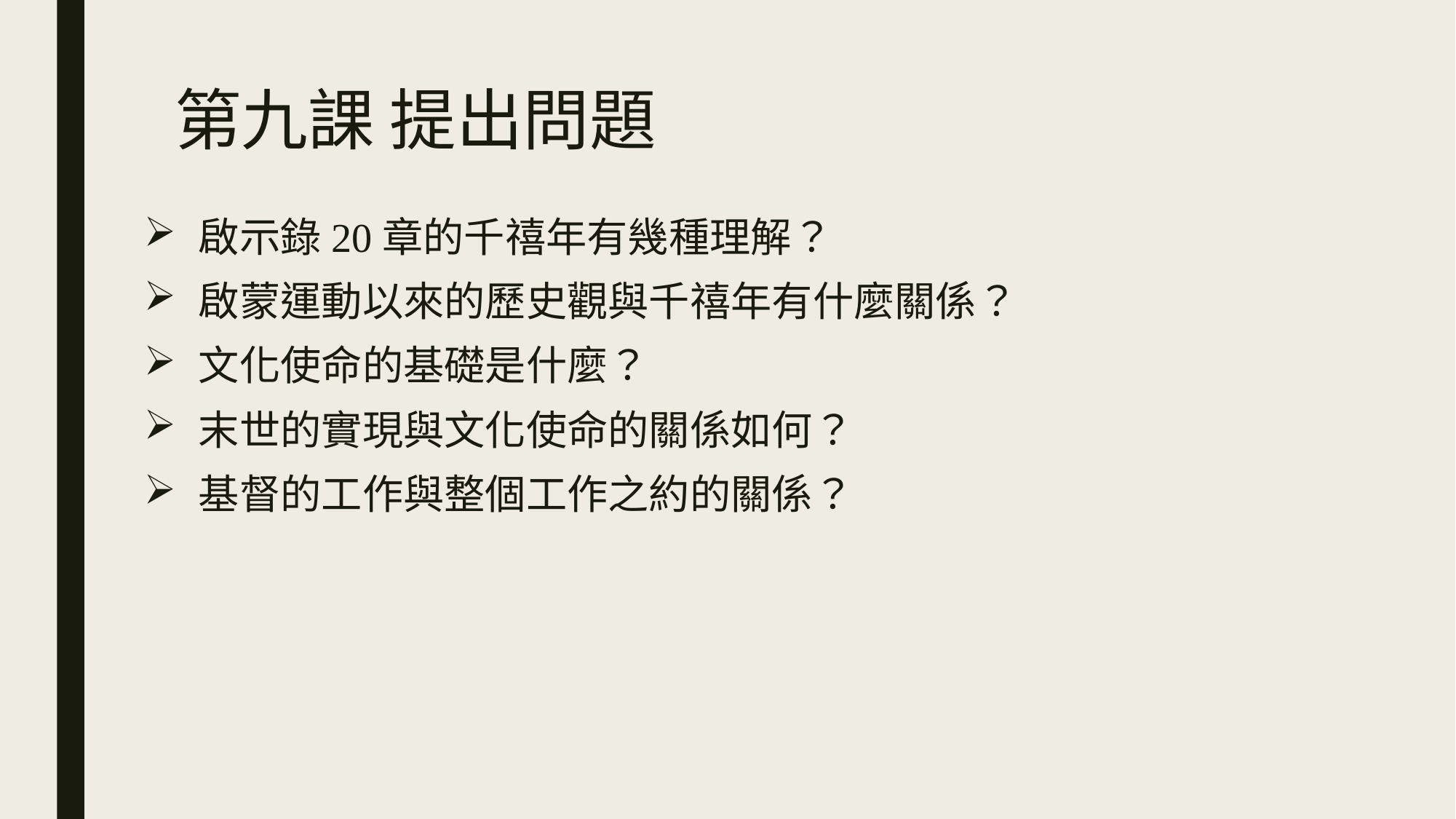

# 第九課 提出問題
啟示錄20章的千禧年有幾種理解？
啟蒙運動以來的歷史觀與千禧年有什麼關係？
文化使命的基礎是什麼？
末世的實現與文化使命的關係如何？
基督的工作與整個工作之約的關係？